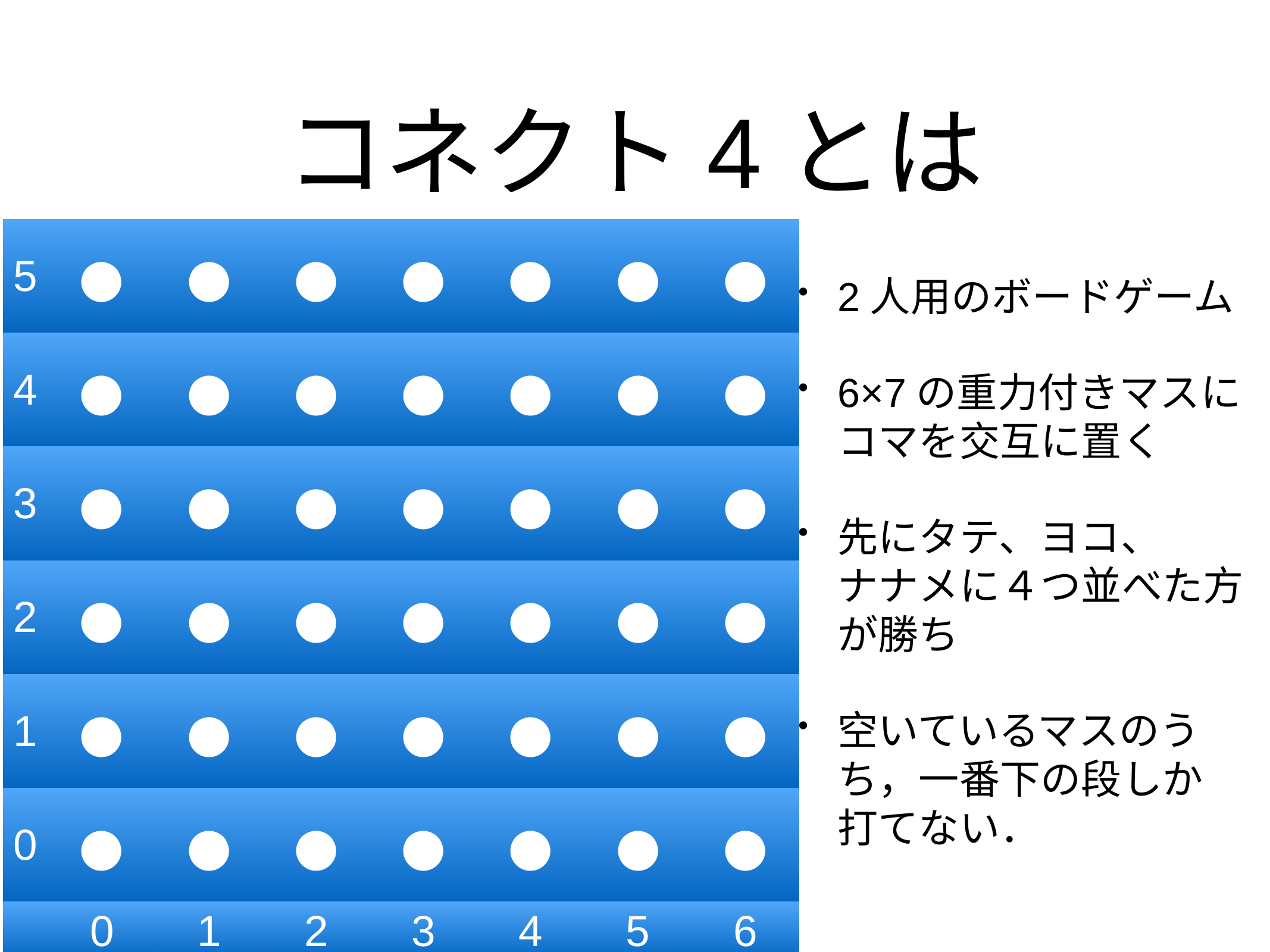

# コネクト4とは
| 5 | ● | ● | ● | ● | ● | ● | ● |
| --- | --- | --- | --- | --- | --- | --- | --- |
| 4 | ● | ● | ● | ● | ● | ● | ● |
| 3 | ● | ● | ● | ● | ● | ● | ● |
| 2 | ● | ● | ● | ● | ● | ● | ● |
| 1 | ● | ● | ● | ● | ● | ● | ● |
| 0 | ● | ● | ● | ● | ● | ● | ● |
|  | 0 | 1 | 2 | 3 | 4 | 5 | 6 |
2人用のボードゲーム
6×7の重力付きマスにコマを交互に置く
先にタテ、ヨコ、
ナナメに４つ並べた方が勝ち
空いているマスのうち，一番下の段しか
打てない．